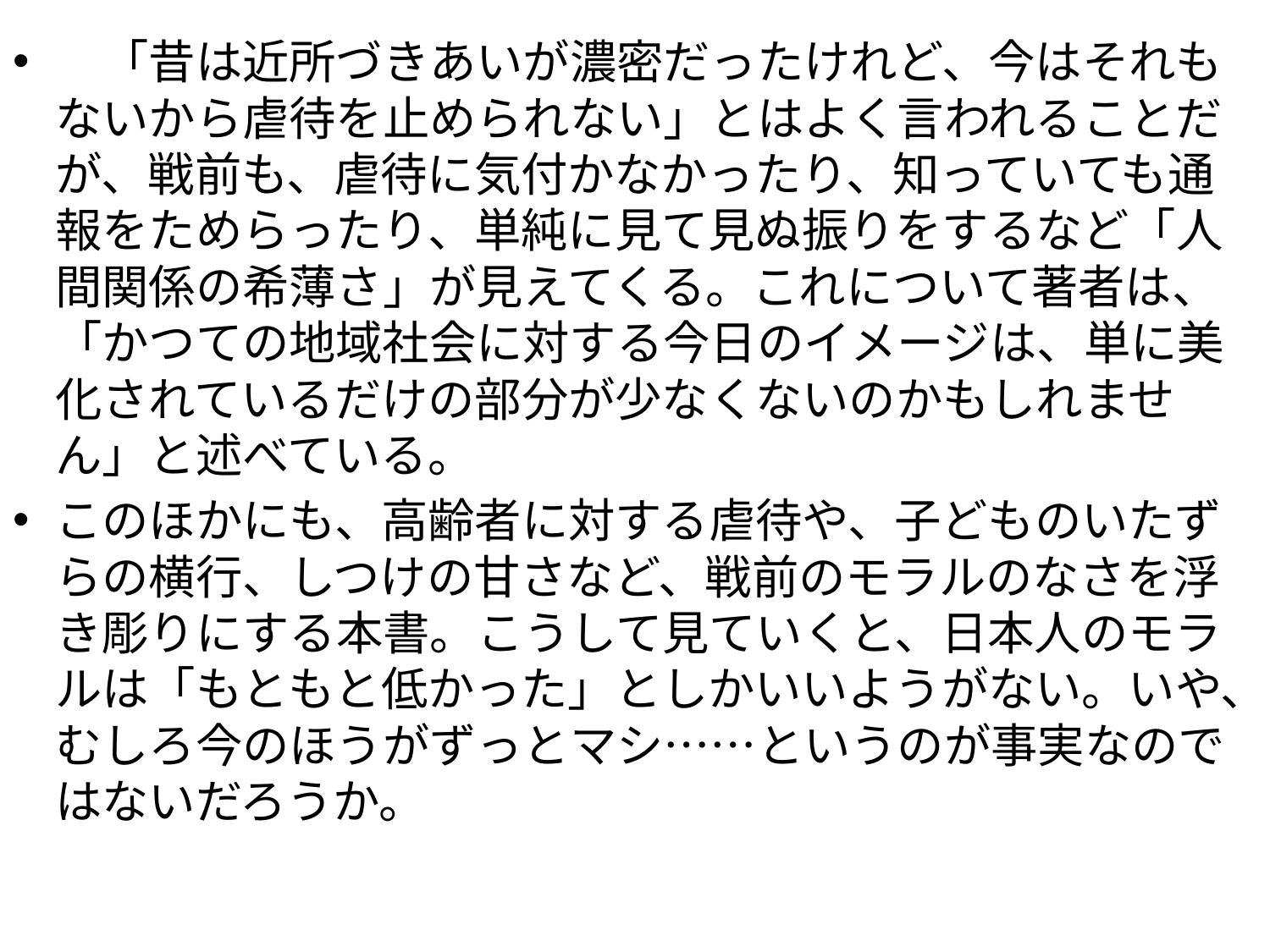

「昔は近所づきあいが濃密だったけれど、今はそれもないから虐待を止められない」とはよく言われることだが、戦前も、虐待に気付かなかったり、知っていても通報をためらったり、単純に見て見ぬ振りをするなど「人間関係の希薄さ」が見えてくる。これについて著者は、「かつての地域社会に対する今日のイメージは、単に美化されているだけの部分が少なくないのかもしれません」と述べている。
このほかにも、高齢者に対する虐待や、子どものいたずらの横行、しつけの甘さなど、戦前のモラルのなさを浮き彫りにする本書。こうして見ていくと、日本人のモラルは「もともと低かった」としかいいようがない。いや、むしろ今のほうがずっとマシ……というのが事実なのではないだろうか。